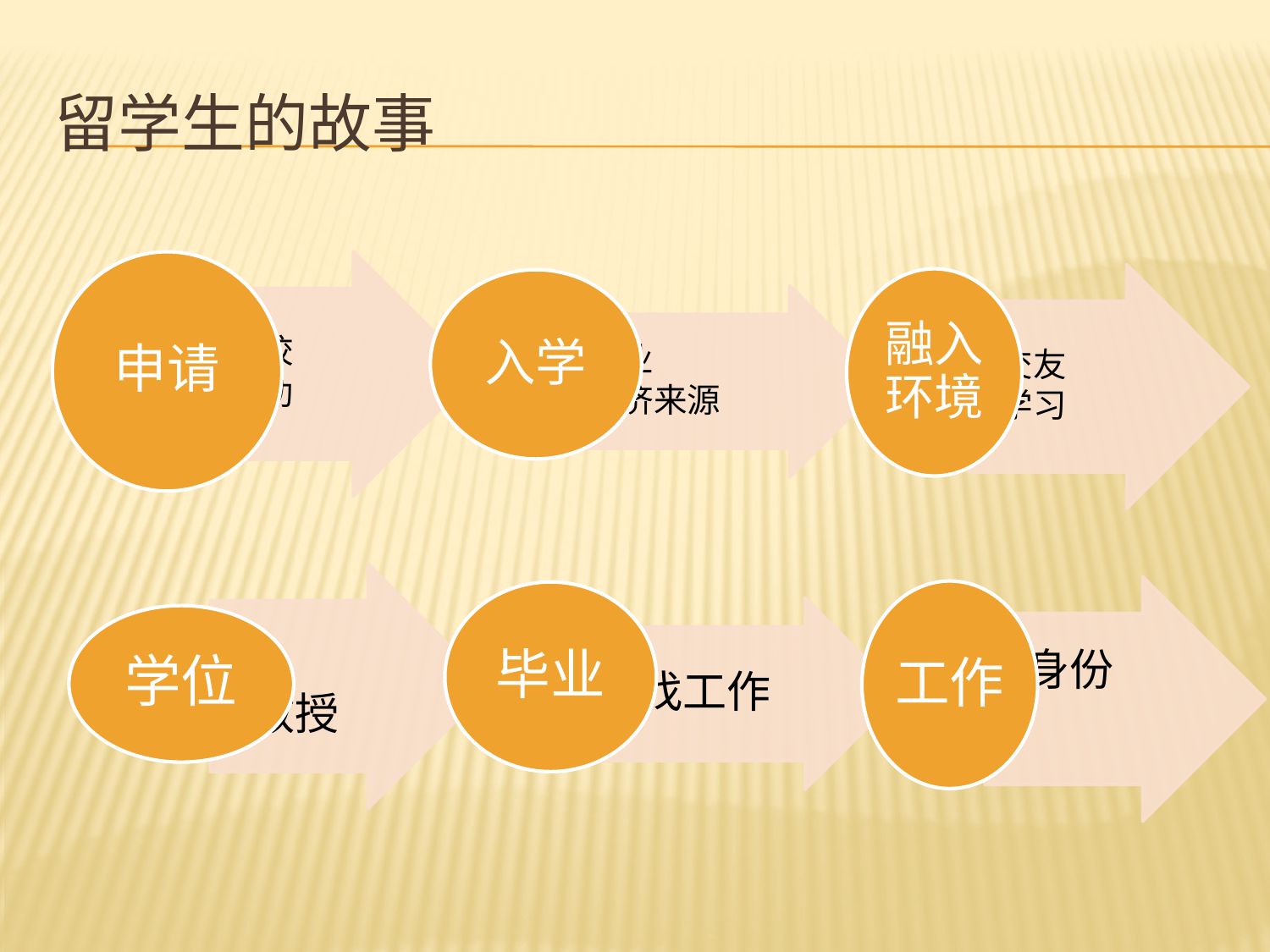

# 留学生的故事
学校
资助
申请
专业
经济来源
入学
交友
学习
融入环境

教授
学位
找工作
毕业
身份

工作